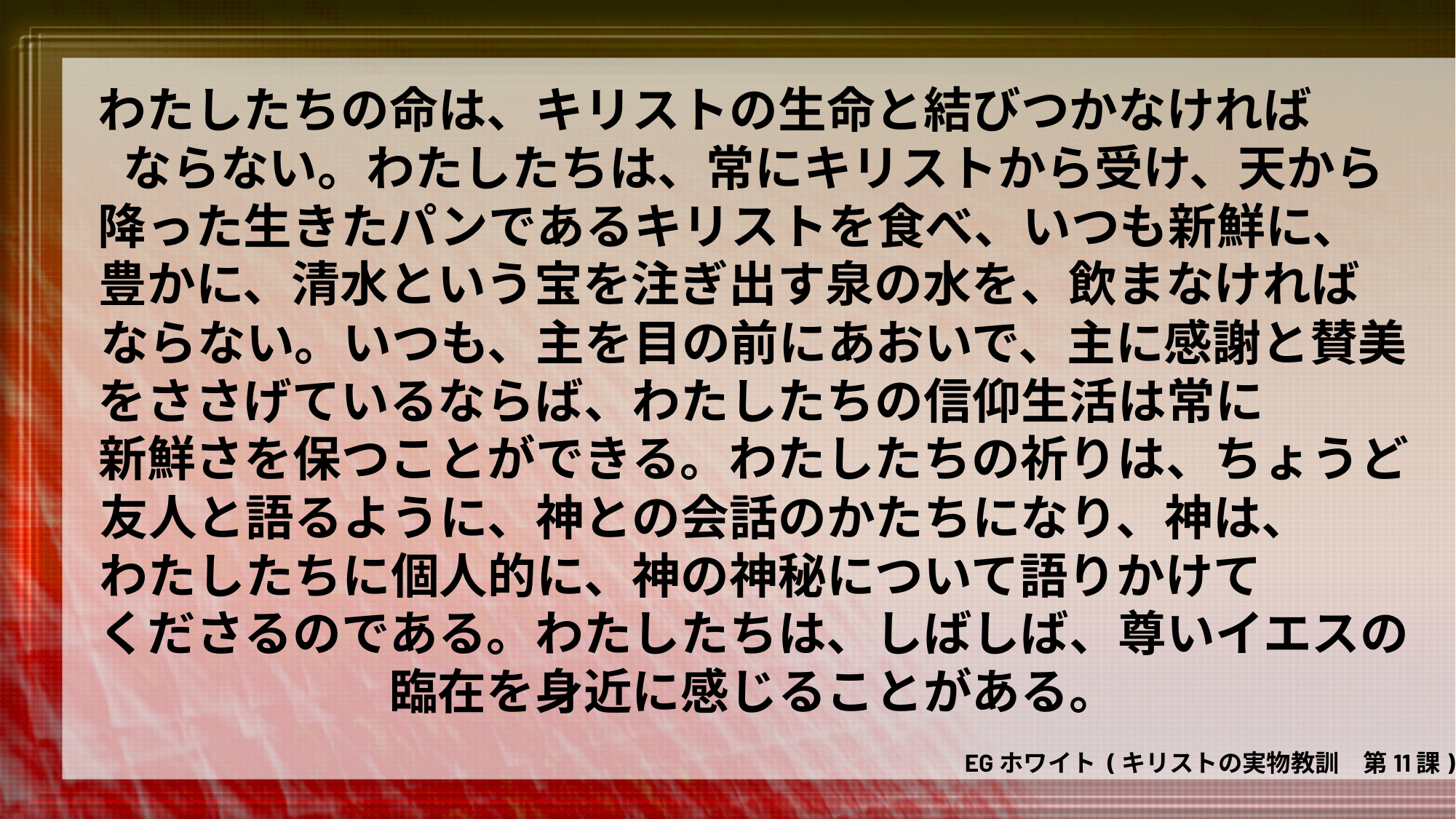

わたしたちの命は、キリストの生命と結びつかなければ　　ならない。わたしたちは、常にキリストから受け、天から降った生きたパンであるキリストを食べ、いつも新鮮に、　豊かに、清水という宝を注ぎ出す泉の水を、飲まなければ　ならない。いつも、主を目の前にあおいで、主に感謝と賛美をささげているならば、わたしたちの信仰生活は常に　　　新鮮さを保つことができる。わたしたちの祈りは、ちょうど友人と語るように、神との会話のかたちになり、神は、　　わたしたちに個人的に、神の神秘について語りかけて　　　くださるのである。わたしたちは、しばしば、尊いイエスの臨在を身近に感じることがある。
EGホワイト (キリストの実物教訓　第11課)